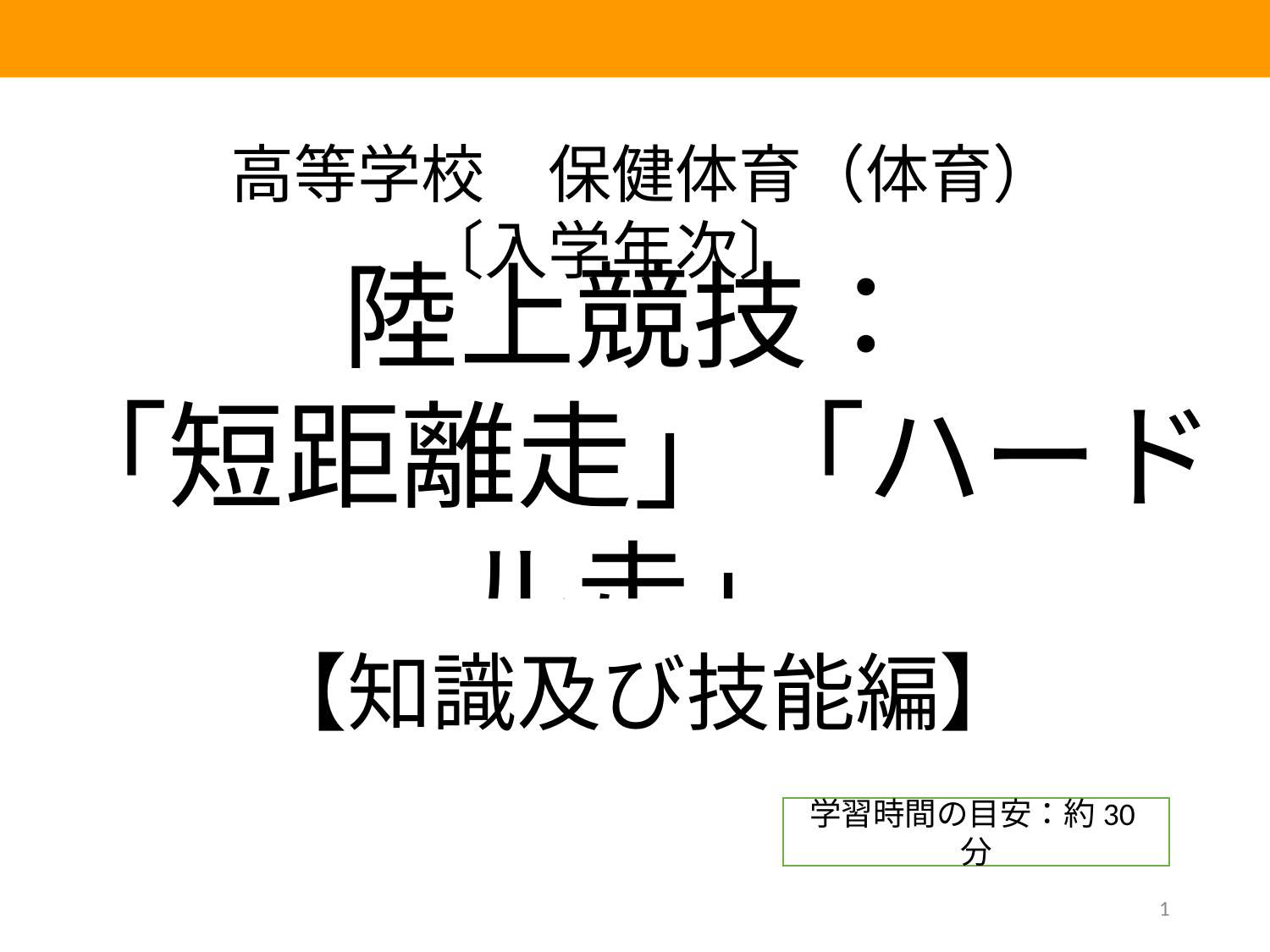

高等学校　保健体育（体育）
〔入学年次〕
陸上競技：
「短距離走」「ハードル走」

【知識及び技能編】
学習時間の目安：約30分
1